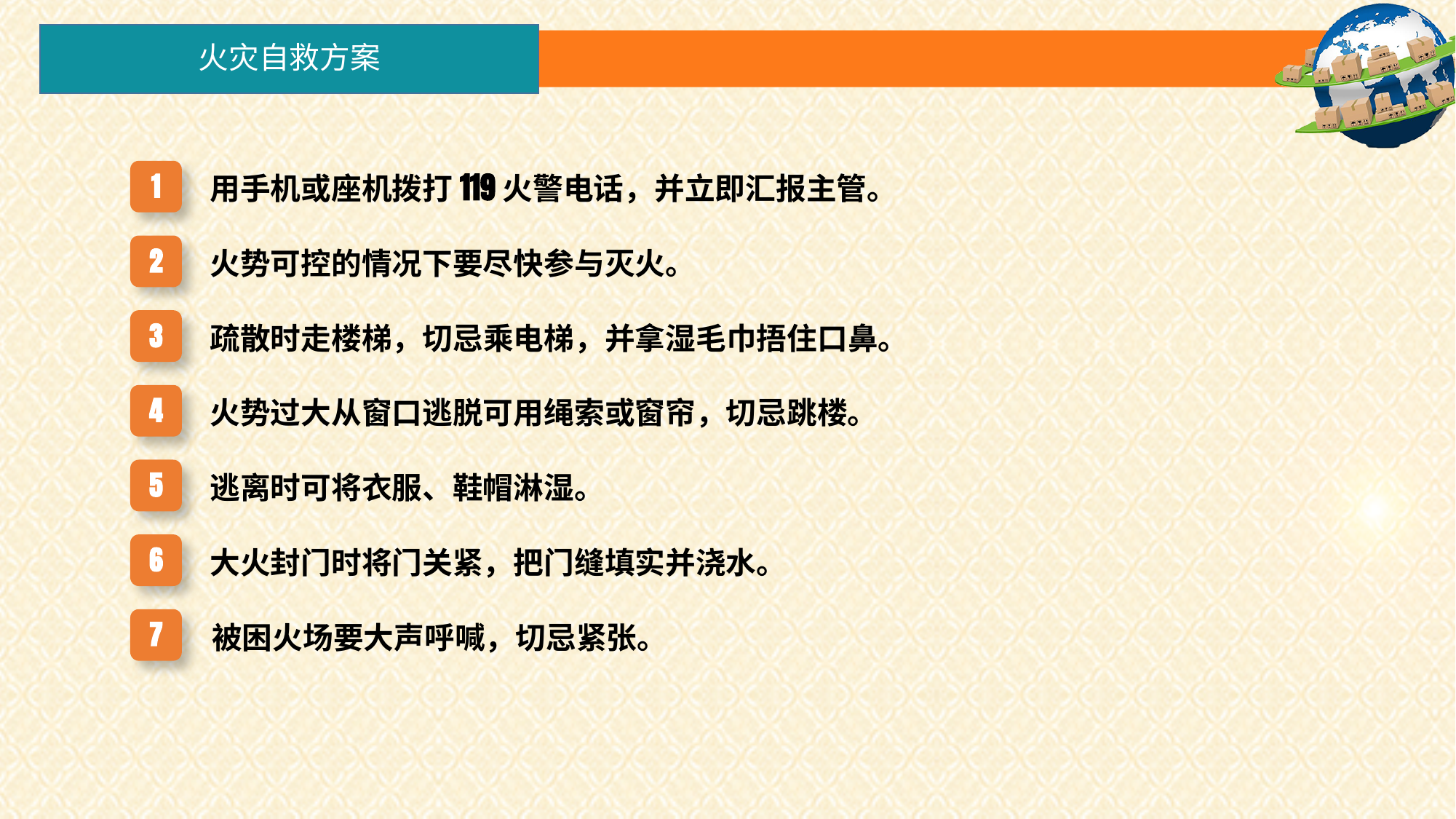

火灾自救方案
1
用手机或座机拨打119火警电话，并立即汇报主管。
2
火势可控的情况下要尽快参与灭火。
3
疏散时走楼梯，切忌乘电梯，并拿湿毛巾捂住口鼻。
4
火势过大从窗口逃脱可用绳索或窗帘，切忌跳楼。
5
逃离时可将衣服、鞋帽淋湿。
6
大火封门时将门关紧，把门缝填实并浇水。
7
被困火场要大声呼喊，切忌紧张。